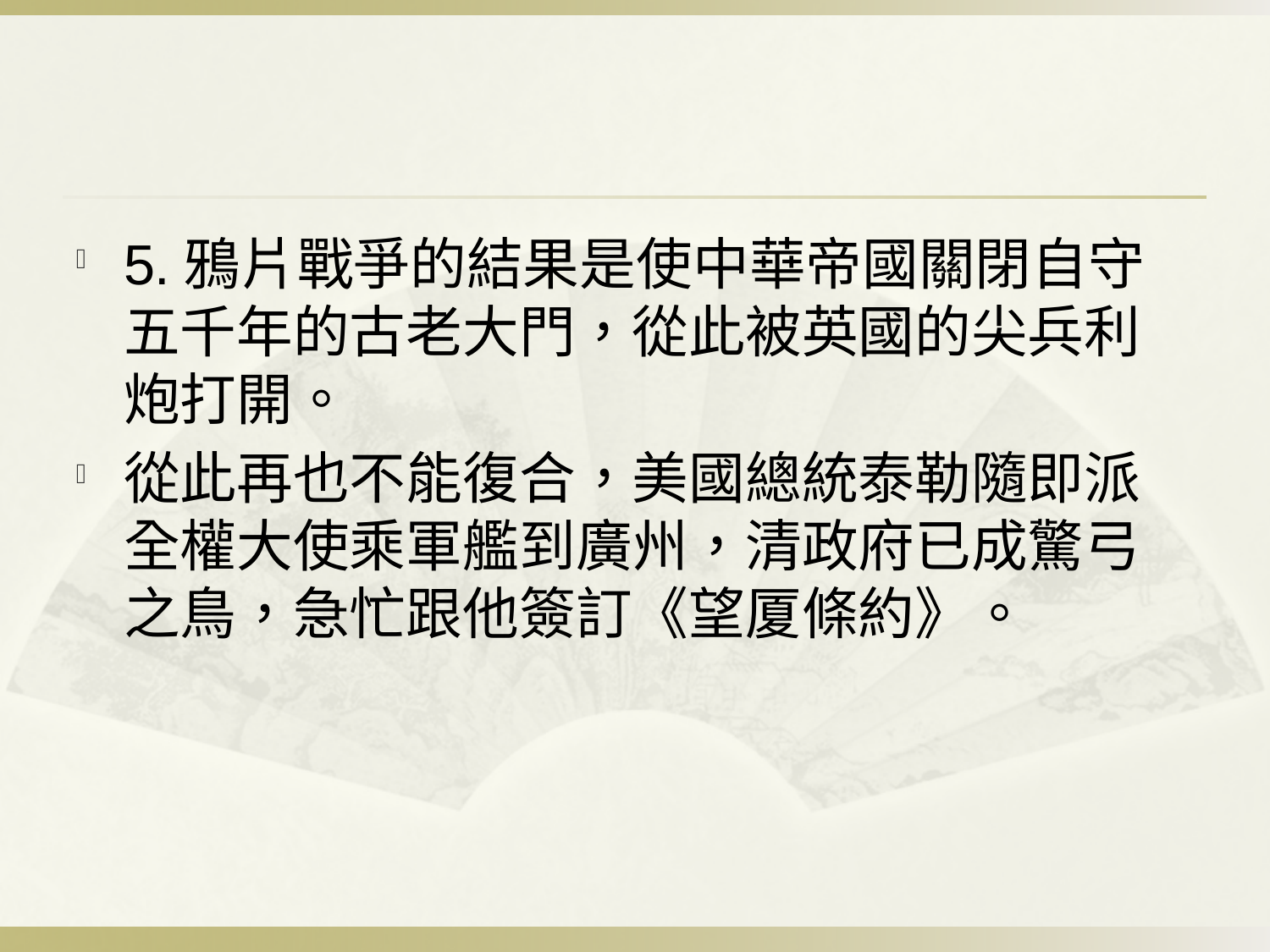

#
5.鴉片戰爭的結果是使中華帝國關閉自守五千年的古老大門，從此被英國的尖兵利炮打開。
從此再也不能復合，美國總統泰勒隨即派全權大使乘軍艦到廣州，清政府已成驚弓之鳥，急忙跟他簽訂《望厦條約》。